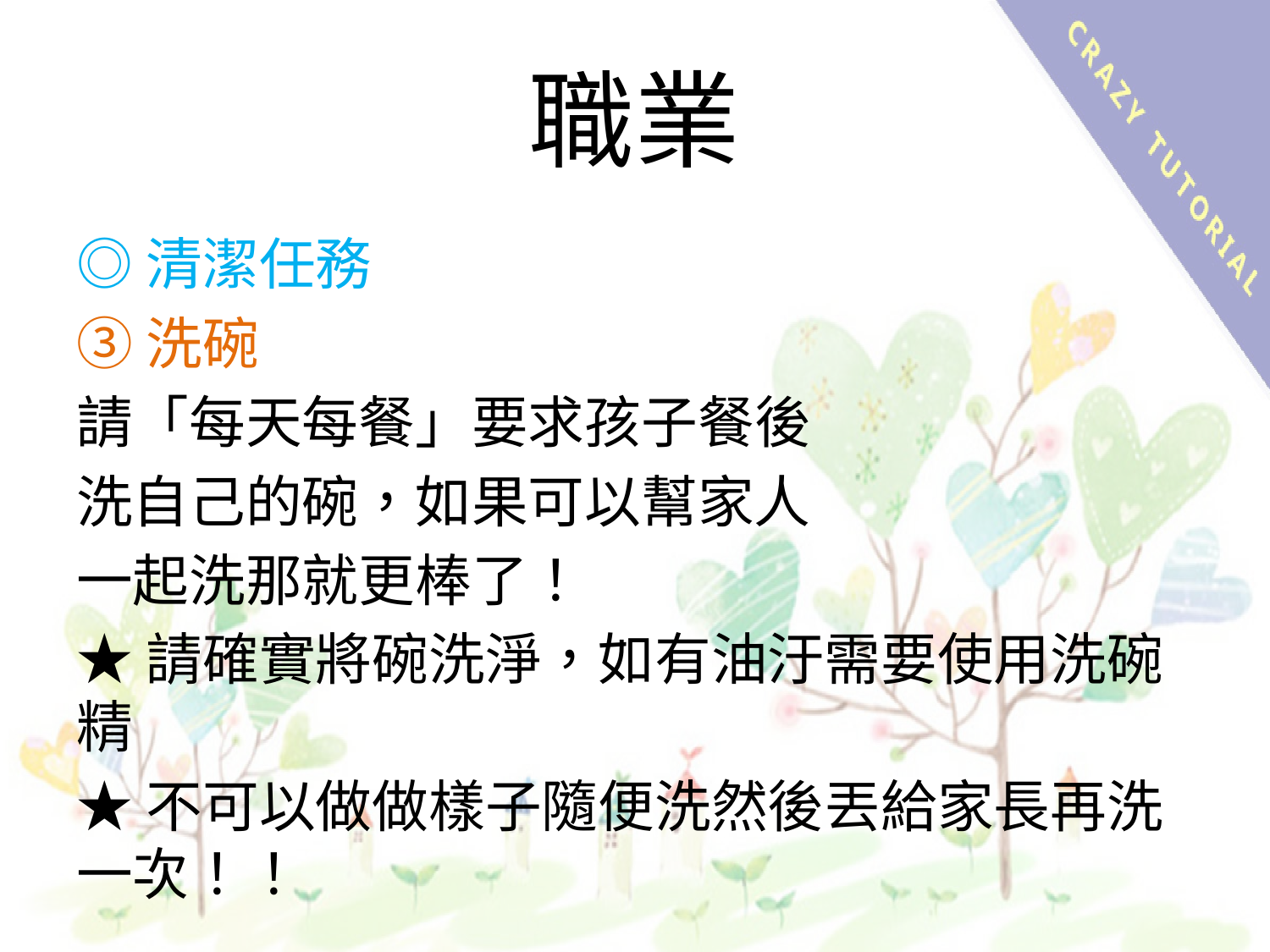

# 職業
◎清潔任務
③洗碗
請「每天每餐」要求孩子餐後
洗自己的碗，如果可以幫家人
一起洗那就更棒了！
★請確實將碗洗淨，如有油汙需要使用洗碗精
★不可以做做樣子隨便洗然後丟給家長再洗一次！！